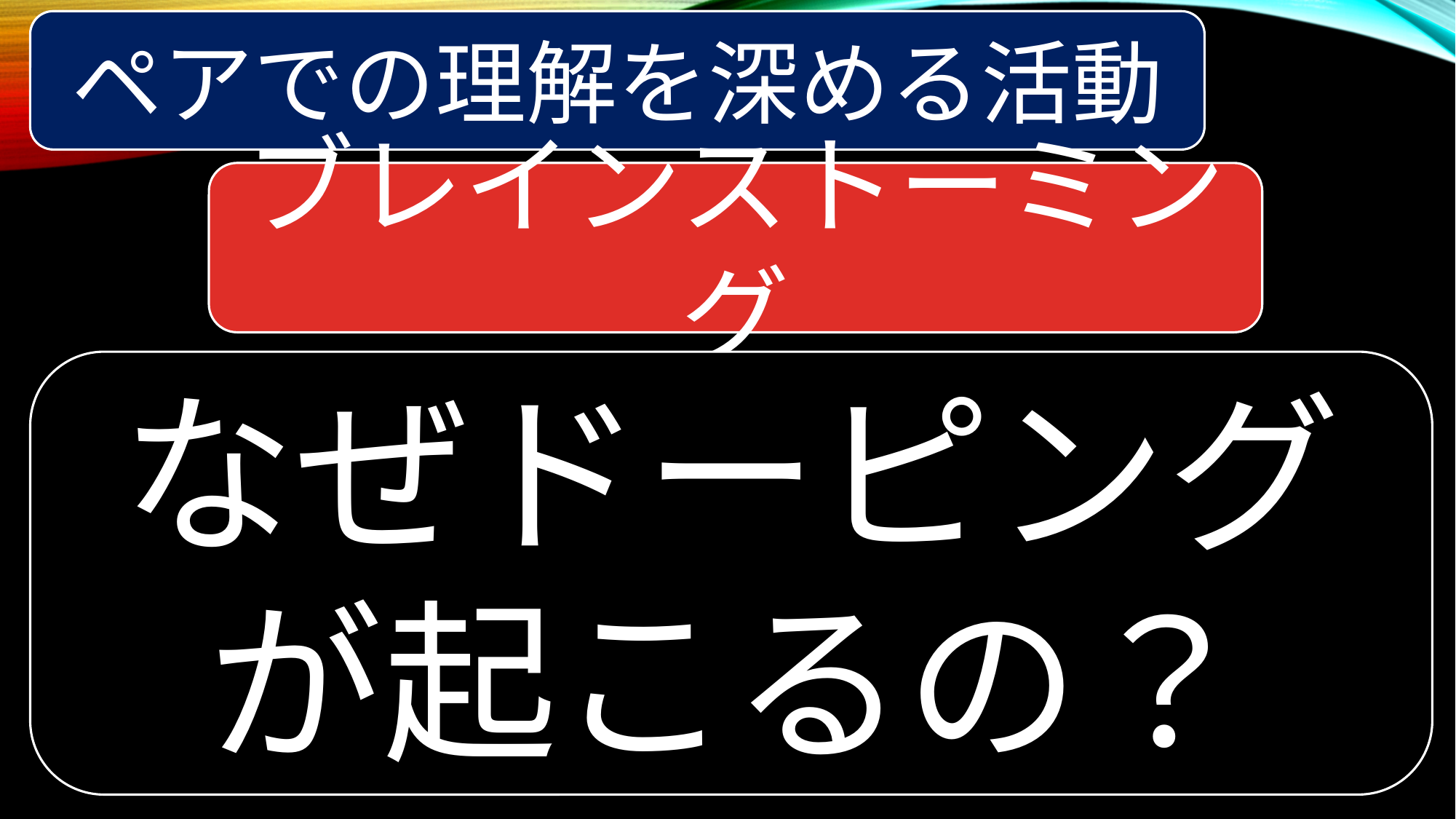

ペアでの理解を深める活動
#
ブレインストーミング
なぜドーピングが起こるの？